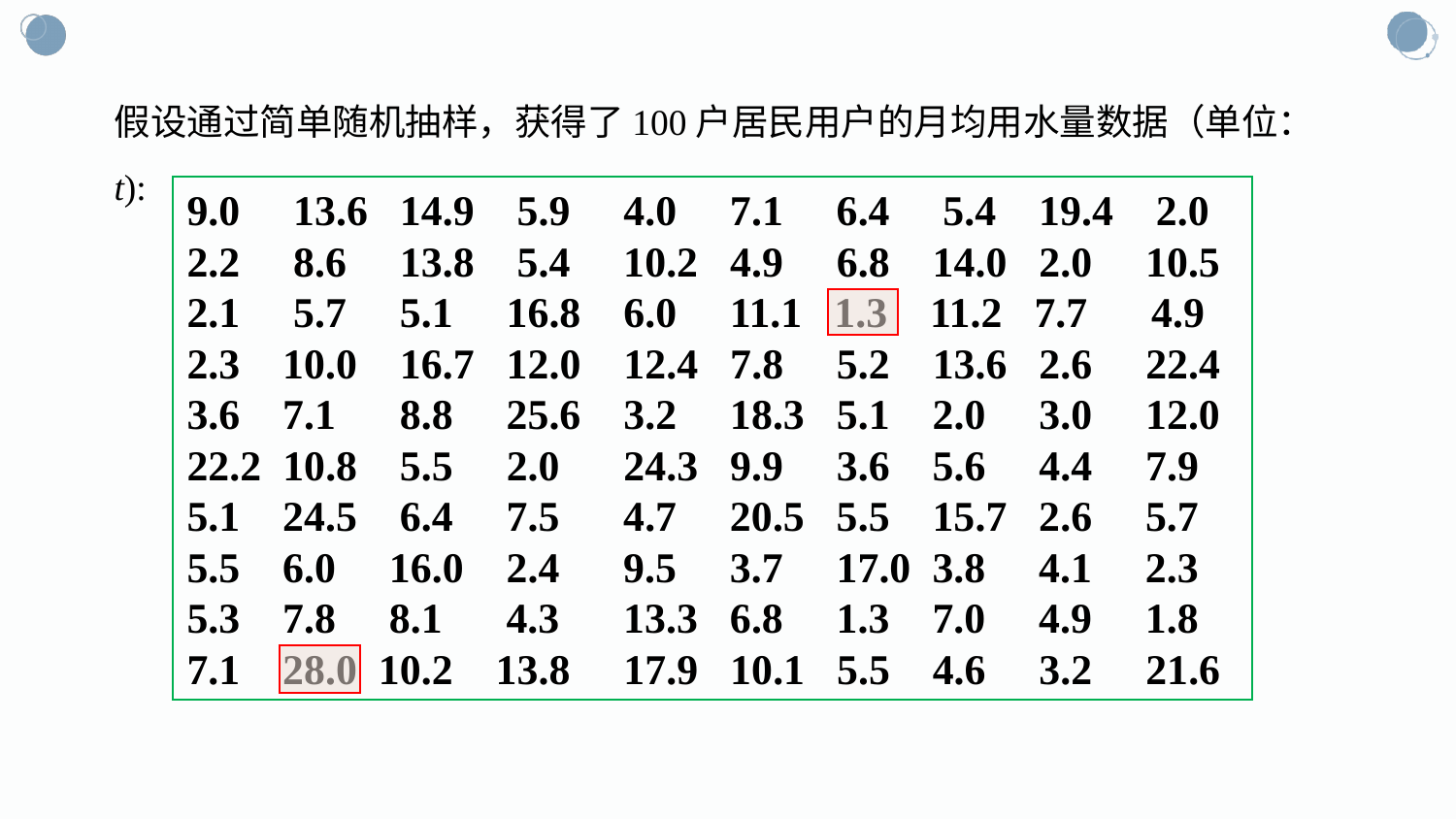

假设通过简单随机抽样，获得了100户居民用户的月均用水量数据（单位：t):
9.0     13.6   14.9    5.9     4.0     7.1     6.4     5.4    19.4    2.0
2.2     8.6     13.8    5.4     10.2   4.9     6.8    14.0   2.0     10.5
2.1     5.7     5.1     16.8    6.0     11.1   1.3    11.2   7.7      4.9
2.3    10.0    16.7   12.0    12.4   7.8     5.2    13.6   2.6     22.4
3.6    7.1      8.8     25.6    3.2     18.3   5.1    2.0     3.0     12.0
22.2  10.8    5.5     2.0      24.3   9.9     3.6    5.6     4.4     7.9
5.1    24.5    6.4     7.5      4.7     20.5   5.5    15.7   2.6     5.7
5.5    6.0     16.0    2.4      9.5     3.7     17.0  3.8     4.1     2.3
5.3    7.8     8.1      4.3      13.3   6.8     1.3    7.0     4.9     1.8
7.1    28.0  10.2    13.8     17.9   10.1   5.5    4.6     3.2     21.6